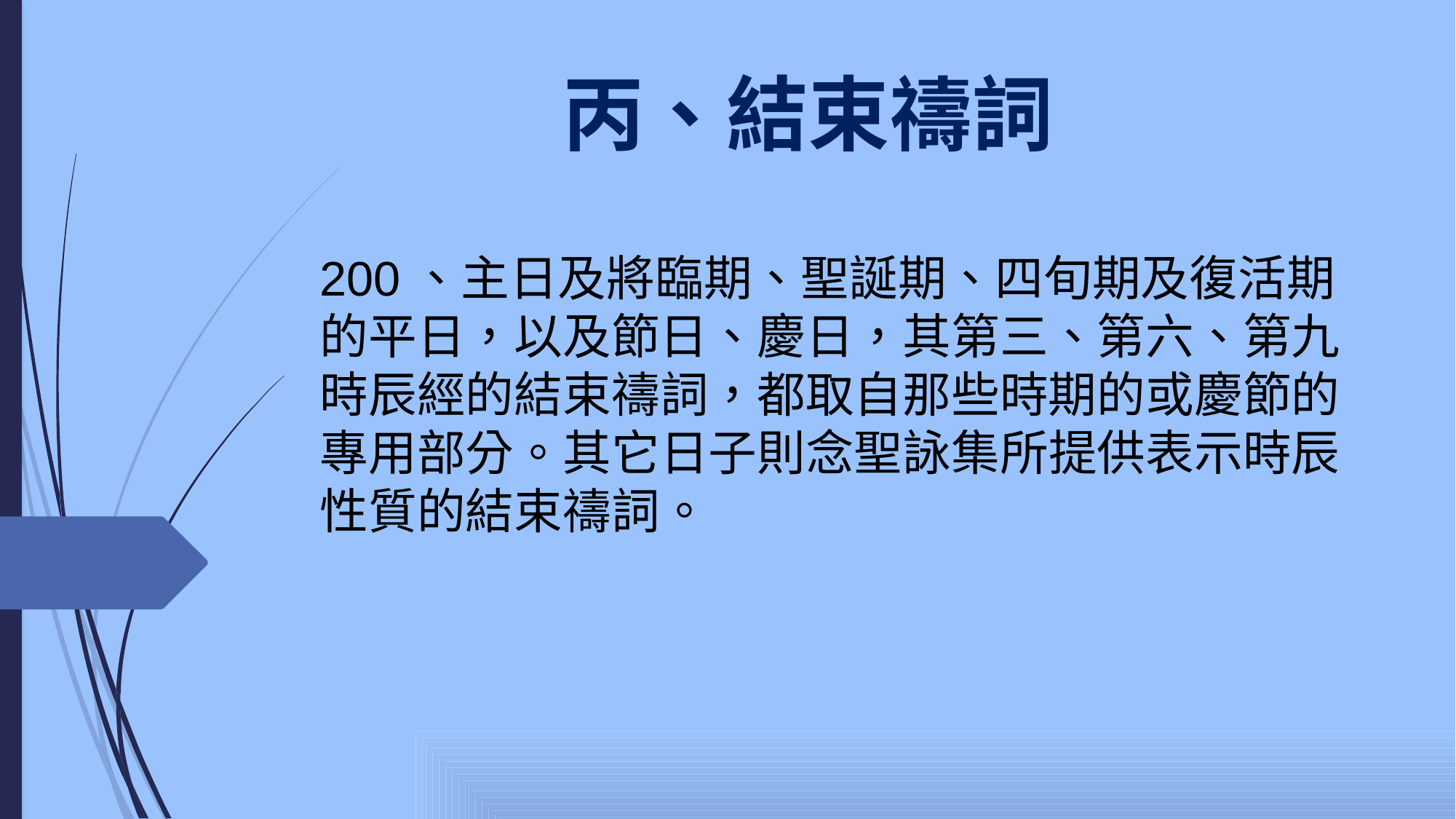

# 丙、結束禱詞
200、主日及將臨期、聖誕期、四旬期及復活期的平日，以及節日、慶日，其第三、第六、第九時辰經的結束禱詞，都取自那些時期的或慶節的專用部分。其它日子則念聖詠集所提供表示時辰性質的結束禱詞。